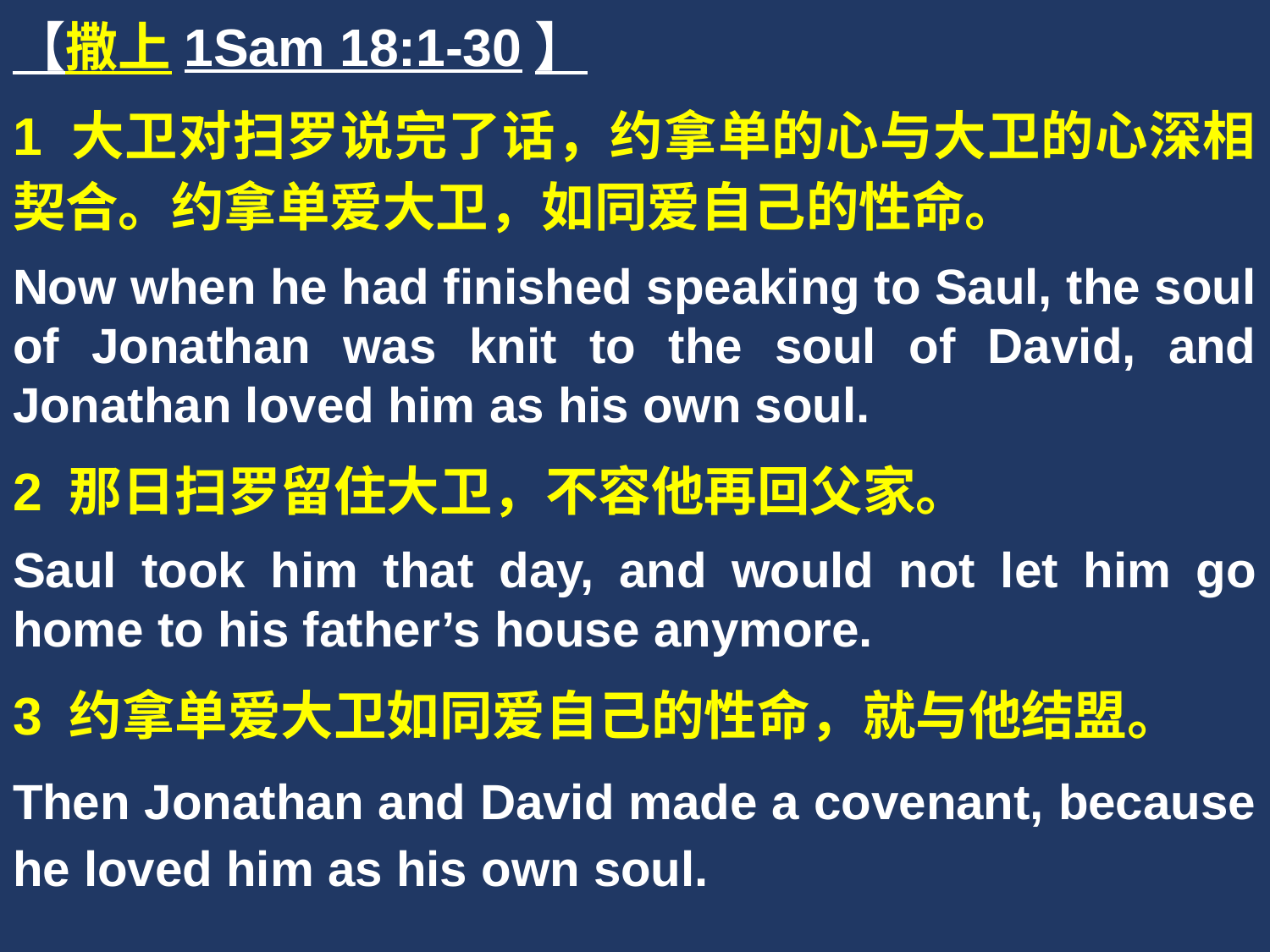

【撒上1Sam 18:1-30】
1 大卫对扫罗说完了话，约拿单的心与大卫的心深相契合。约拿单爱大卫，如同爱自己的性命。
Now when he had finished speaking to Saul, the soul of Jonathan was knit to the soul of David, and Jonathan loved him as his own soul.
2 那日扫罗留住大卫，不容他再回父家。
Saul took him that day, and would not let him go home to his father’s house anymore.
3 约拿单爱大卫如同爱自己的性命，就与他结盟。
Then Jonathan and David made a covenant, because he loved him as his own soul.